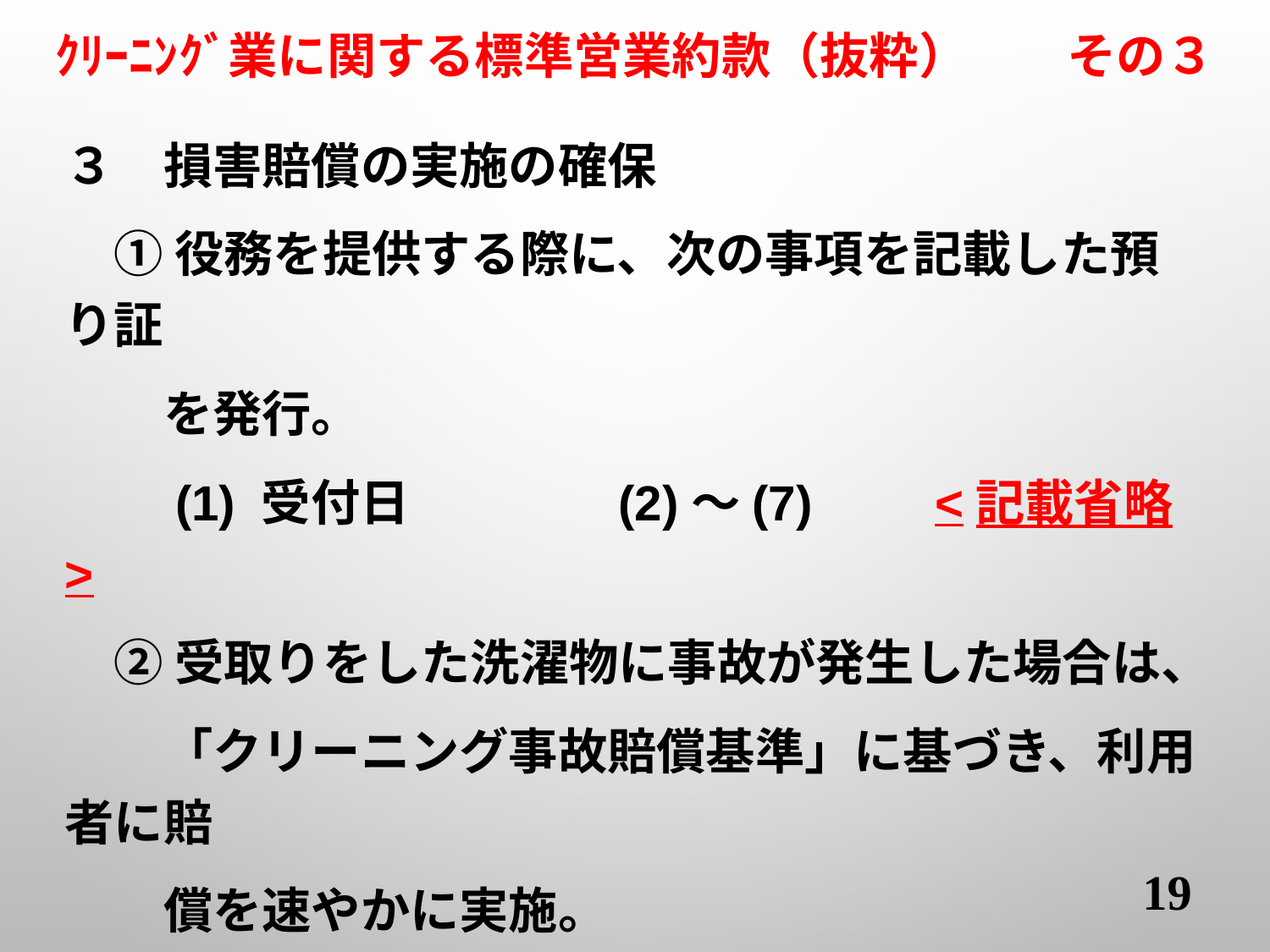

# ｸﾘｰﾆﾝｸﾞ業に関する標準営業約款（抜粋）　　その３
３　損害賠償の実施の確保
　① 役務を提供する際に、次の事項を記載した預り証
　　を発行。
　　(1) 受付日　　　　(2)～(7)　　<記載省略>
　② 受取りをした洗濯物に事故が発生した場合は、
　　「クリーニング事故賠償基準」に基づき、利用者に賠
　　償を速やかに実施。
　③ 損害賠償の確実な実施を図るため、「損害賠償保
    険」への加入義務。
19